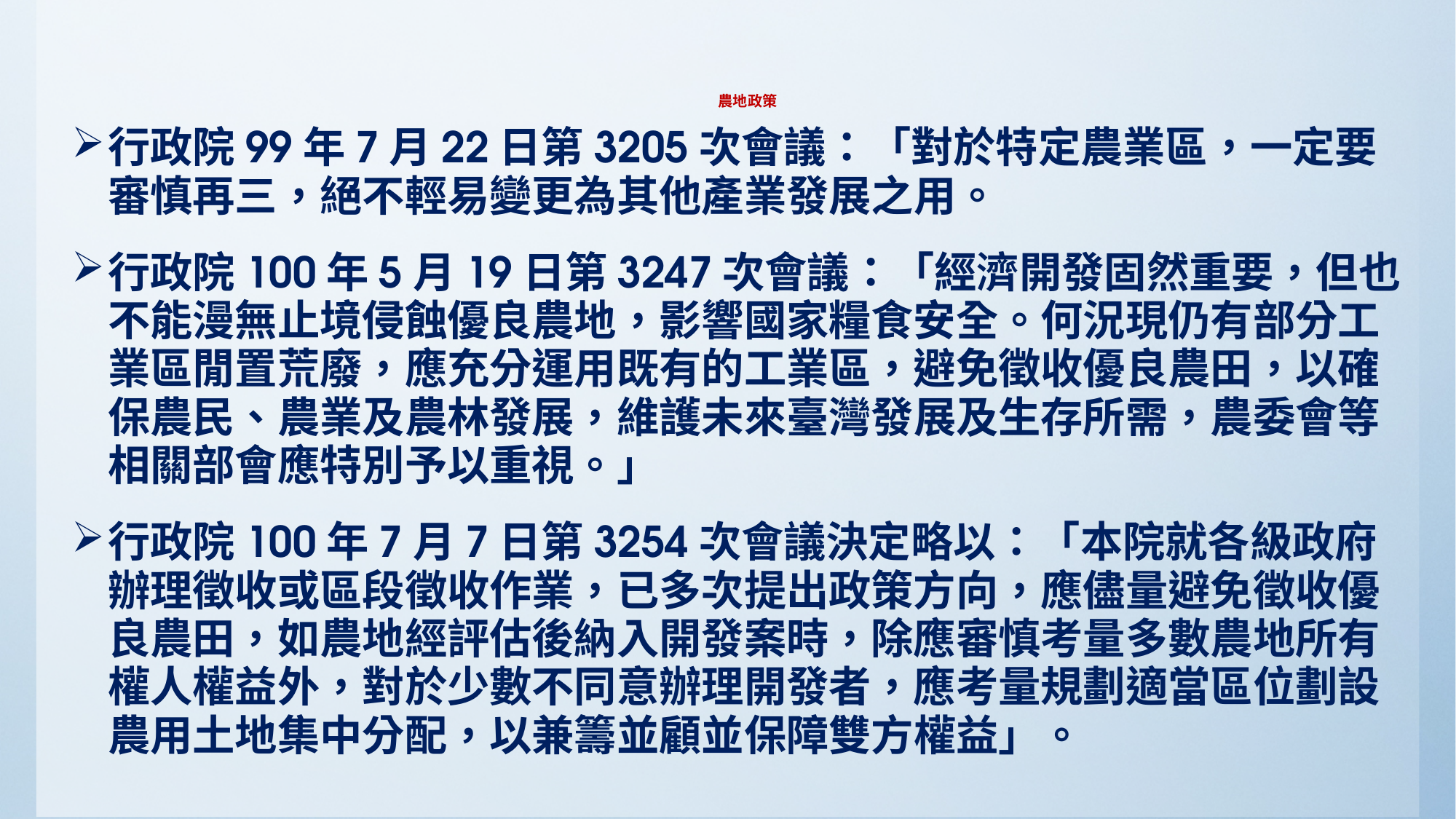

# 農地政策
行政院99年7月22日第3205次會議：「對於特定農業區，一定要審慎再三，絕不輕易變更為其他產業發展之用。
行政院100年5月19日第3247次會議：「經濟開發固然重要，但也不能漫無止境侵蝕優良農地，影響國家糧食安全。何況現仍有部分工業區閒置荒廢，應充分運用既有的工業區，避免徵收優良農田，以確保農民、農業及農林發展，維護未來臺灣發展及生存所需，農委會等相關部會應特別予以重視。」
行政院100年7月7日第3254次會議決定略以：「本院就各級政府辦理徵收或區段徵收作業，已多次提出政策方向，應儘量避免徵收優良農田，如農地經評估後納入開發案時，除應審慎考量多數農地所有權人權益外，對於少數不同意辦理開發者，應考量規劃適當區位劃設農用土地集中分配，以兼籌並顧並保障雙方權益」。